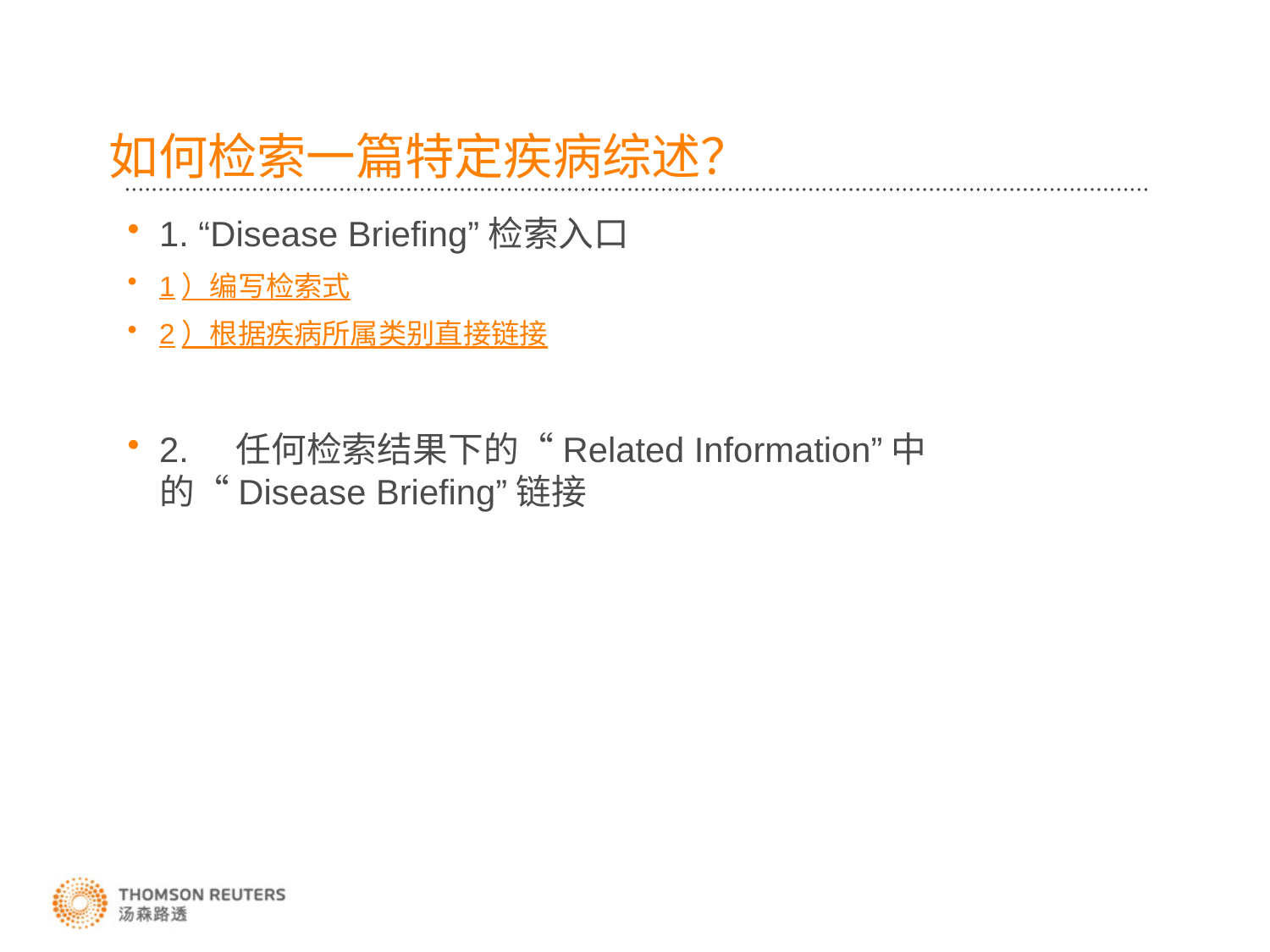

# 如何检索一篇特定疾病综述？
1. “Disease Briefing”检索入口
1）编写检索式
2）根据疾病所属类别直接链接

2.    任何检索结果下的“Related Information”中的“Disease Briefing”链接